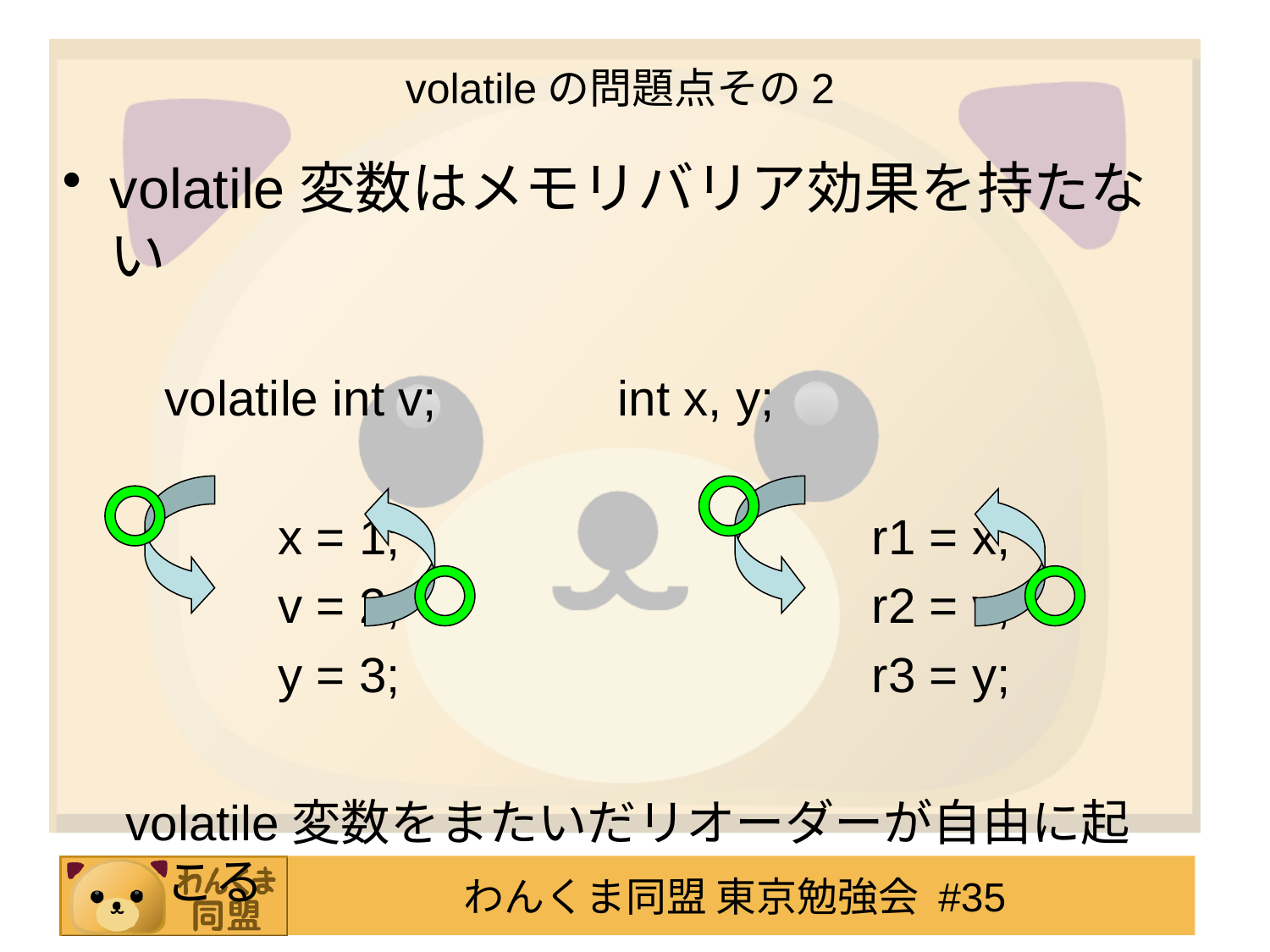

# volatileの問題点その2
volatile変数はメモリバリア効果を持たない

	    volatile int v;		int x, y;

		   x = 1;				r1 = x;
		   v = 2;				r2 = v;
		   y = 3;				r3 = y;

volatile変数をまたいだリオーダーが自由に起こる